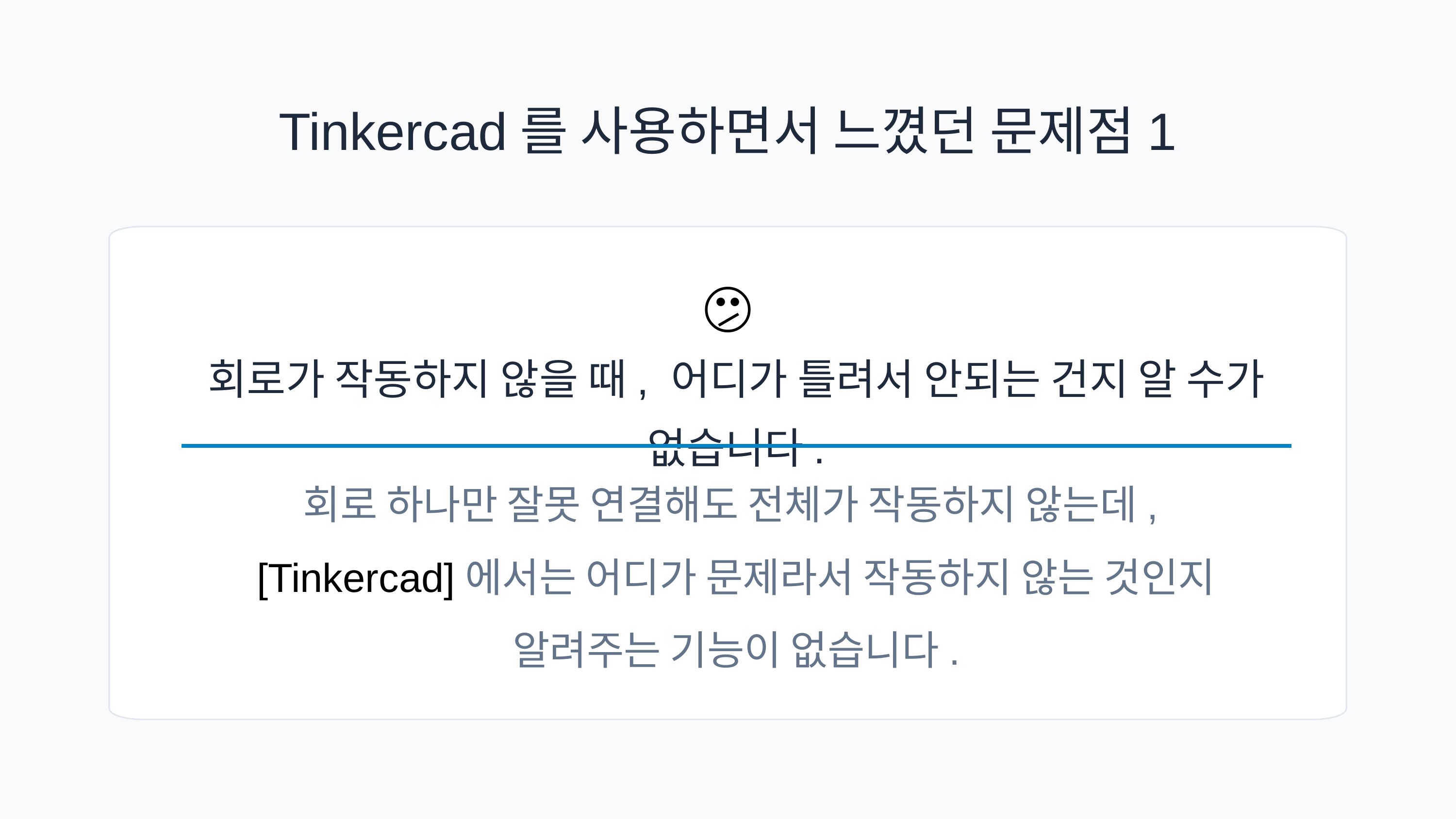

Tinkercad를 사용하면서 느꼈던 문제점1

😕

회로가 작동하지 않을 때, 어디가 틀려서 안되는 건지 알 수가 없습니다.

회로 하나만 잘못 연결해도 전체가 작동하지 않는데,
[Tinkercad]에서는 어디가 문제라서 작동하지 않는 것인지
알려주는 기능이 없습니다.